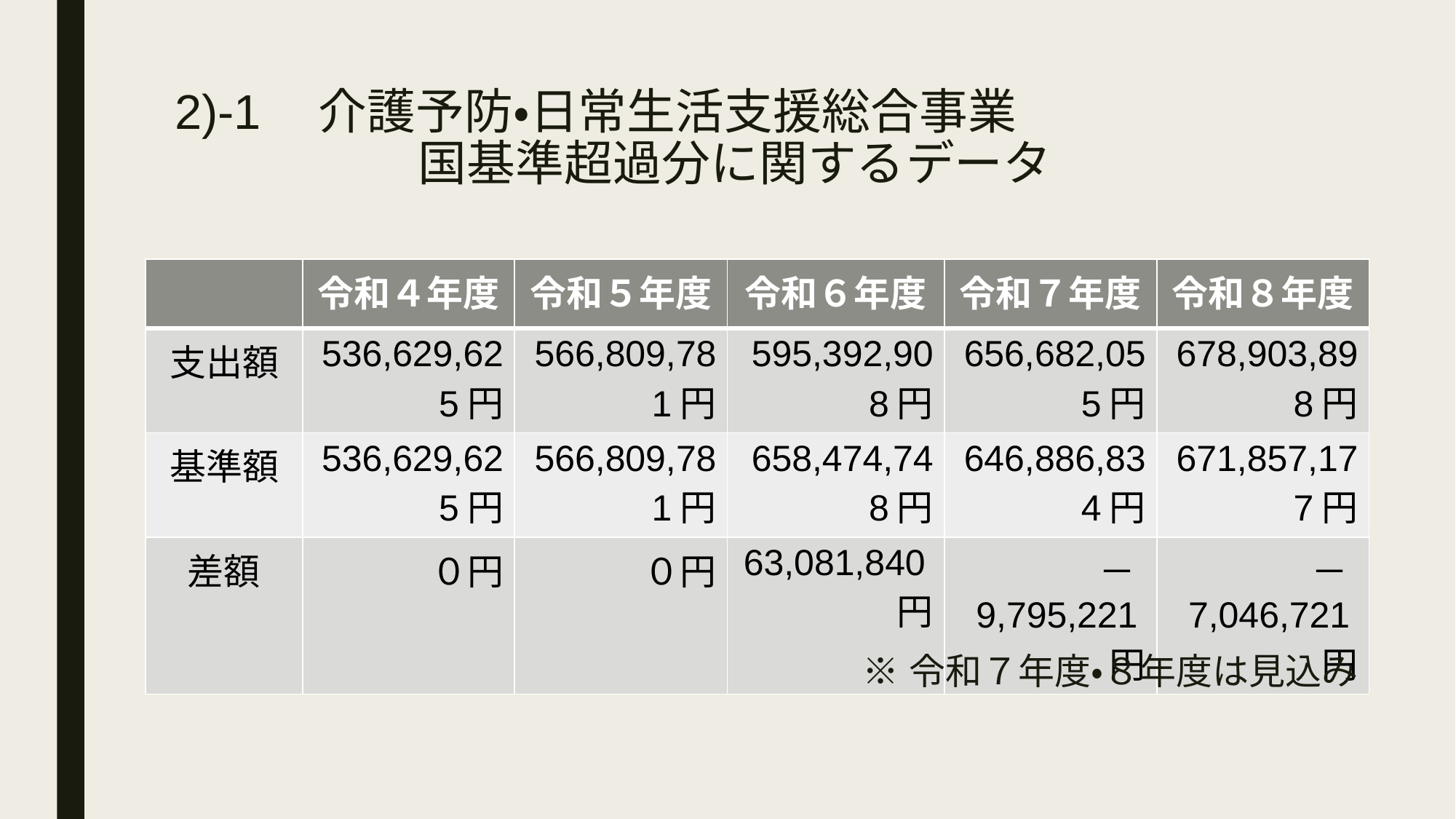

# 2)‐1　介護予防・日常生活支援総合事業　　　 　　　　　国基準超過分に関するデータ
|  | 令和４年度 | 令和５年度 | 令和６年度 | 令和７年度 | 令和８年度 |
| --- | --- | --- | --- | --- | --- |
| 支出額 | 536,629,625円 | 566,809,781円 | 595,392,908円 | 656,682,055円 | 678,903,898円 |
| 基準額 | 536,629,625円 | 566,809,781円 | 658,474,748円 | 646,886,834円 | 671,857,177円 |
| 差額 | ０円 | ０円 | 63,081,840円 | －9,795,221円 | －7,046,721円 |
※令和７年度・８年度は見込み